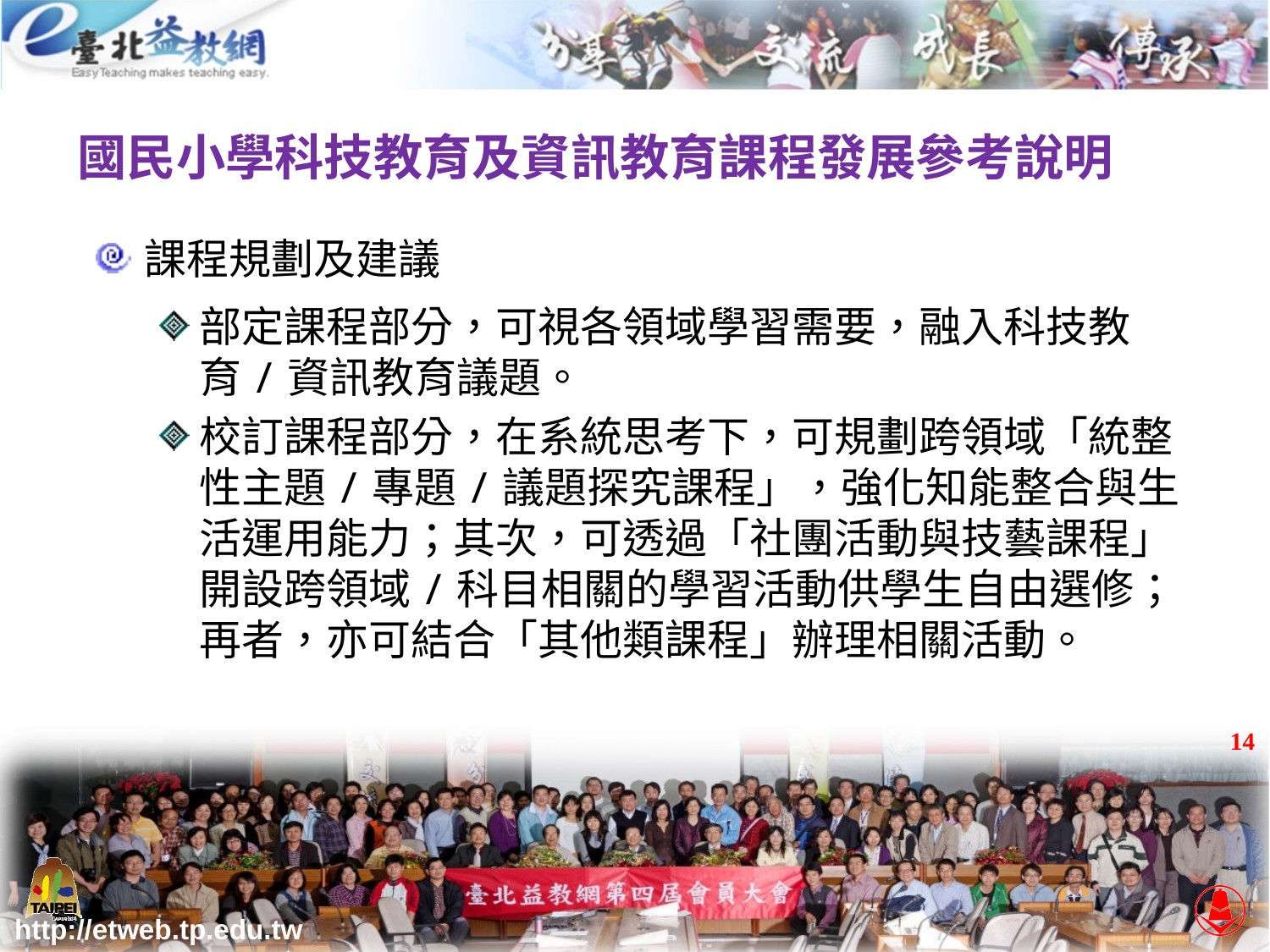

# 國民小學科技教育及資訊教育課程發展參考說明
課程規劃及建議
部定課程部分，可視各領域學習需要，融入科技教育/資訊教育議題。
校訂課程部分，在系統思考下，可規劃跨領域「統整性主題/專題/議題探究課程」，強化知能整合與生活運用能力；其次，可透過「社團活動與技藝課程」開設跨領域/科目相關的學習活動供學生自由選修；再者，亦可結合「其他類課程」辦理相關活動。
14